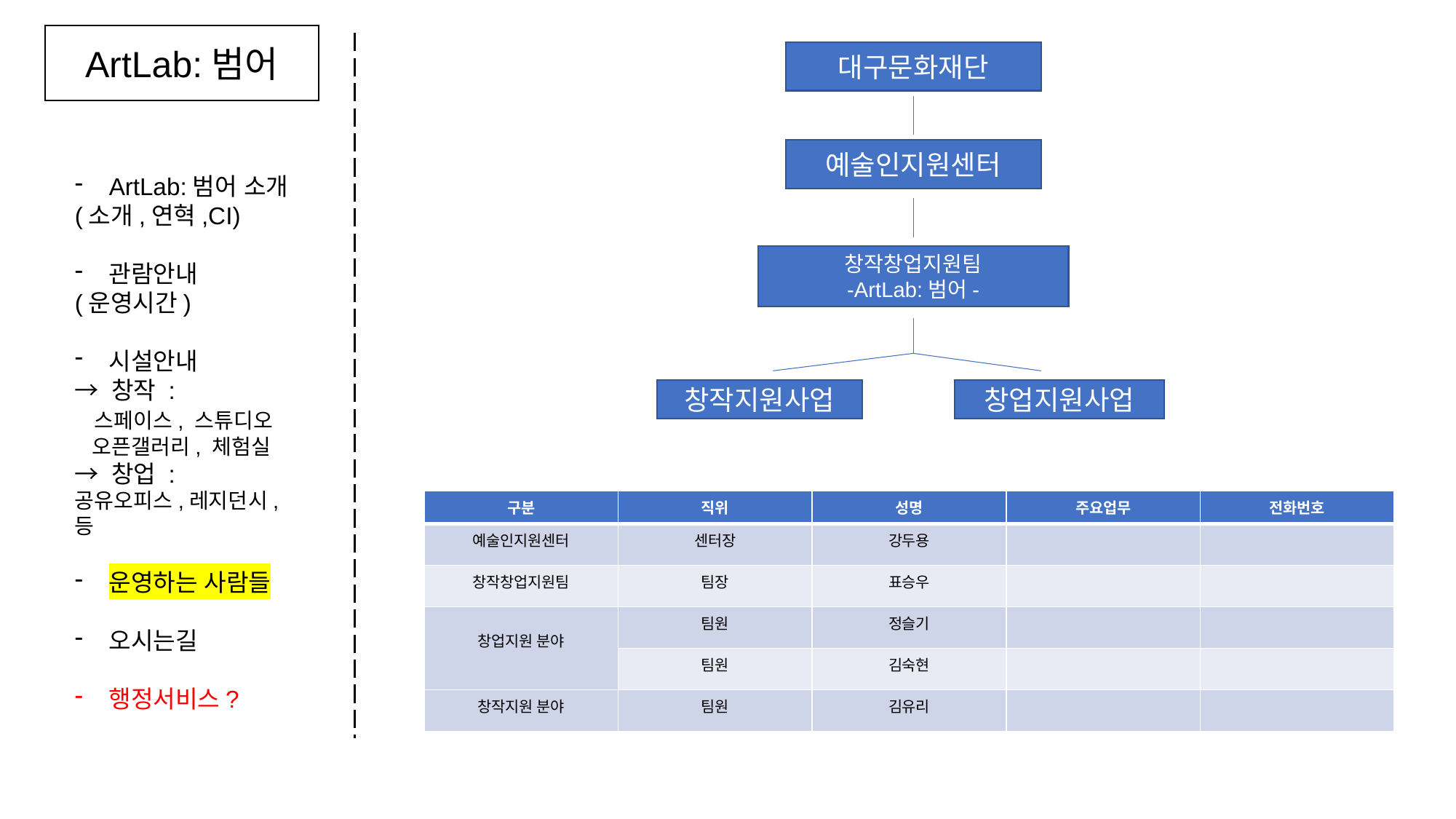

ArtLab:범어
대구문화재단
예술인지원센터
창작창업지원팀
-ArtLab:범어-
창작지원사업
창업지원사업
ArtLab:범어 소개
(소개,연혁,CI)

관람안내
(운영시간)

시설안내
→ 창작 :
  스페이스, 스튜디오
  오픈갤러리, 체험실
→ 창업 :
공유오피스,레지던시,
등

운영하는 사람들

오시는길

행정서비스?
| 구분 | 직위 | 성명 | 주요업무 | 전화번호 |
| --- | --- | --- | --- | --- |
| 예술인지원센터 | 센터장 | 강두용 |  |  |
| 창작창업지원팀 | 팀장 | 표승우 |  |  |
| 창업지원 분야 | 팀원 | 정슬기 |  |  |
|  | 팀원 | 김숙현 |  |  |
| 창작지원 분야 | 팀원 | 김유리 |  |  |